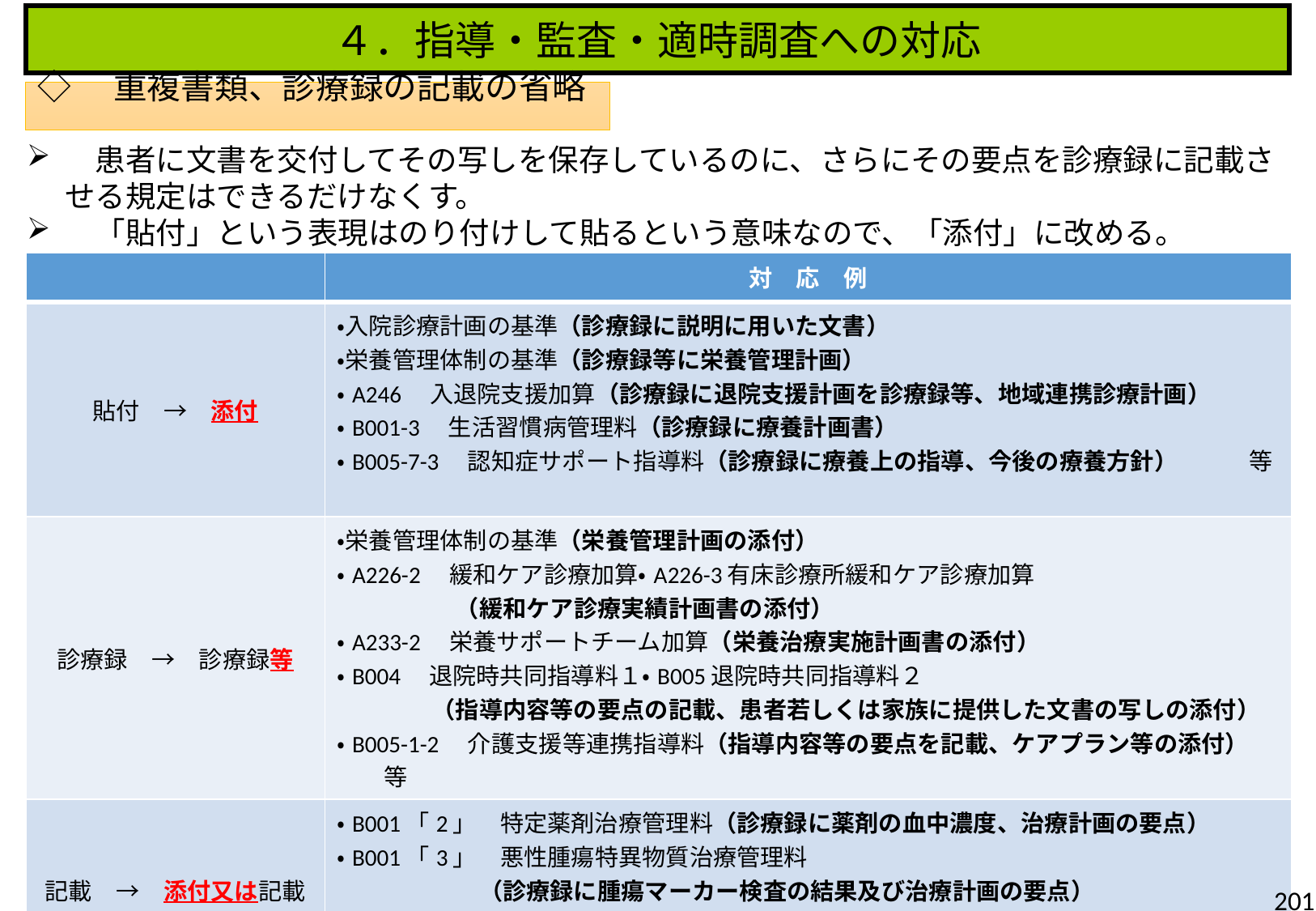

４．指導・監査・適時調査への対応
◇　重複書類、診療録の記載の省略
　患者に文書を交付してその写しを保存しているのに、さらにその要点を診療録に記載させる規定はできるだけなくす。
　「貼付」という表現はのり付けして貼るという意味なので、「添付」に改める。
|  | 対　応　例 |
| --- | --- |
| 貼付　→　添付 | ・入院診療計画の基準（診療録に説明に用いた文書） ・栄養管理体制の基準（診療録等に栄養管理計画） ・A246　入退院支援加算（診療録に退院支援計画を診療録等、地域連携診療計画） ・B001-3　生活習慣病管理料（診療録に療養計画書） ・B005-7-3　認知症サポート指導料（診療録に療養上の指導、今後の療養方針）　　　等 |
| 診療録　→　診療録等 | ・栄養管理体制の基準（栄養管理計画の添付） ・A226-2　緩和ケア診療加算・A226-3有床診療所緩和ケア診療加算 　　　　　（緩和ケア診療実績計画書の添付） ・A233-2　栄養サポートチーム加算（栄養治療実施計画書の添付） ・B004　退院時共同指導料１・B005退院時共同指導料２ 　　　　（指導内容等の要点の記載、患者若しくは家族に提供した文書の写しの添付） ・B005-1-2　介護支援等連携指導料（指導内容等の要点を記載、ケアプラン等の添付）　　　等 |
| 記載　→　添付又は記載 | ・B001「2」　特定薬剤治療管理料（診療録に薬剤の血中濃度、治療計画の要点） ・B001「3」　悪性腫瘍特異物質治療管理料 　　　　　　（診療録に腫瘍マーカー検査の結果及び治療計画の要点） ・B001「15」　慢性維持透析患者外来医学管理料 　　　　　　　（診療録に特定の検査結果及び計画的な治療管理の要点）　　　等 |
201